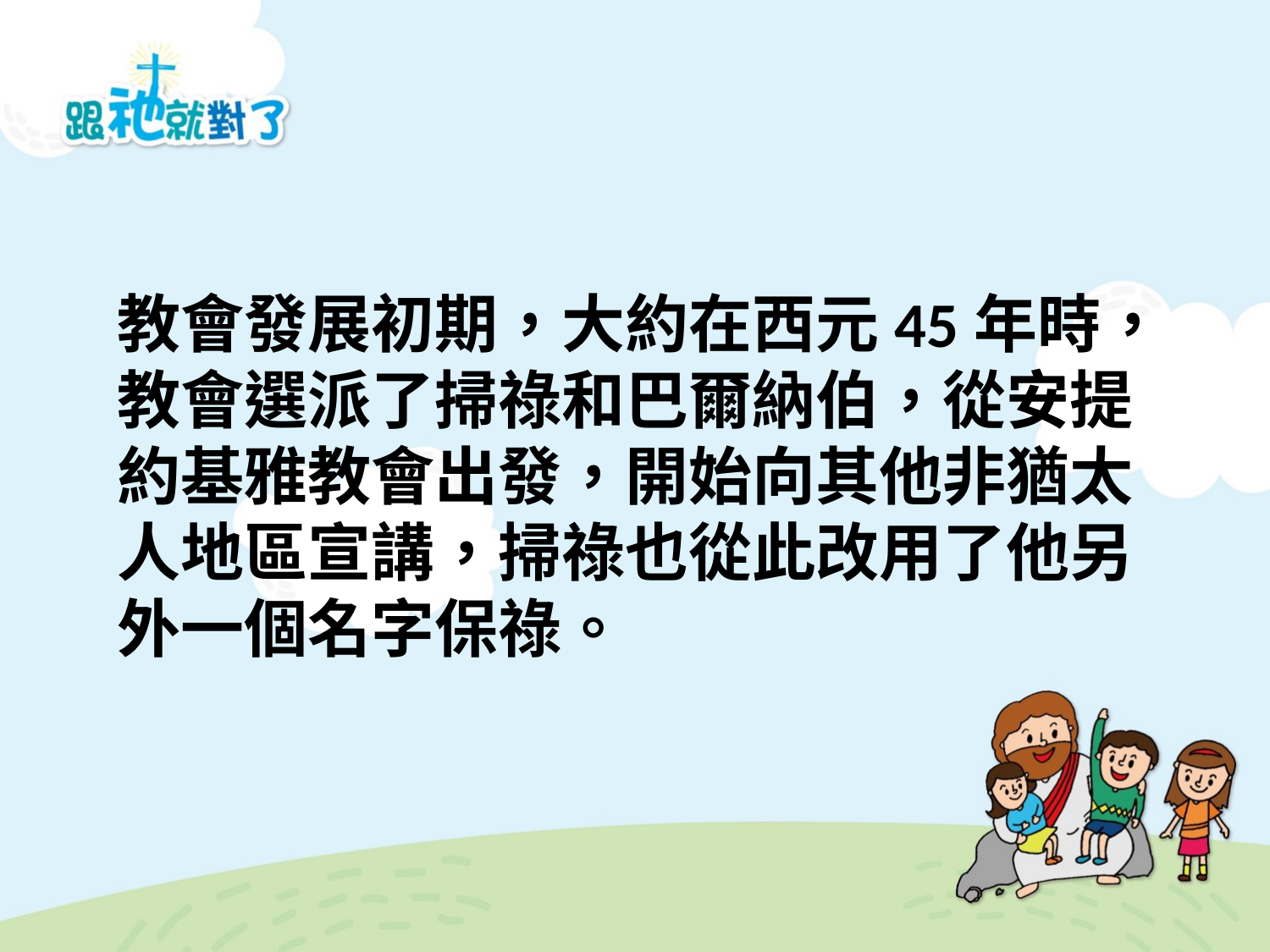

教會發展初期，大約在西元45年時，教會選派了掃祿和巴爾納伯，從安提約基雅教會出發，開始向其他非猶太人地區宣講，掃祿也從此改用了他另外一個名字保祿。